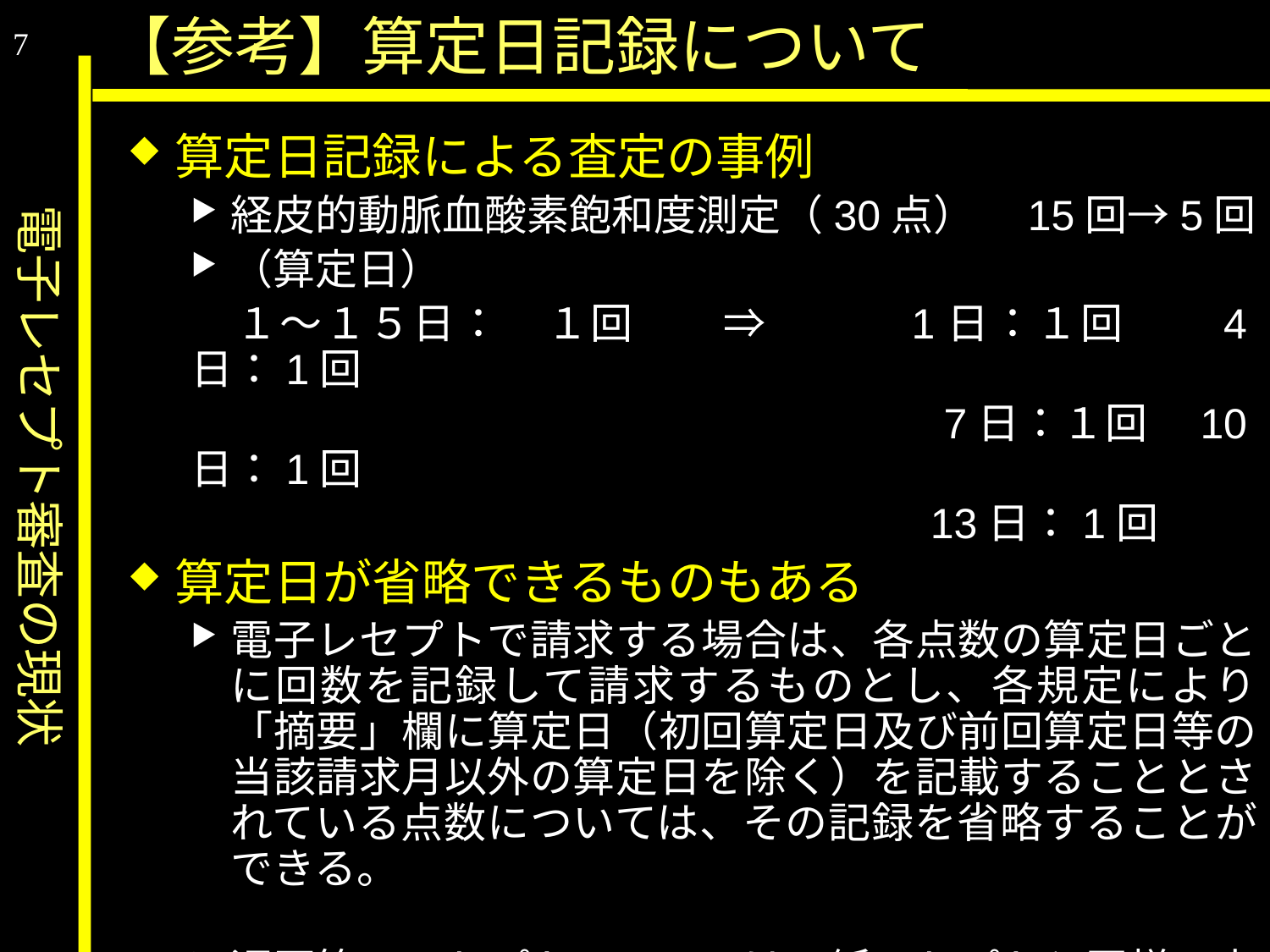

電子レセプト審査の現状
【参考】算定日記録について
7

算定日記録による査定の事例
経皮的動脈血酸素飽和度測定（30点）　15回→5回
（算定日）
　１～１５日：　１回　　⇒　　　1日：１回　　4日：1回
　　　　　　　　　　　　　　　　　  7日：１回　10日：1回
　　　　　　　　　　　　　　　　　 13日：1回
算定日が省略できるものもある
電子レセプトで請求する場合は、各点数の算定日ごとに回数を記録して請求するものとし、各規定により「摘要」欄に算定日（初回算定日及び前回算定日等の当該請求月以外の算定日を除く）を記載することとされている点数については、その記録を省略することができる。

返戻等のレセプトについては、紙レセプトと同様に出力印字される（診療日は記載されない）